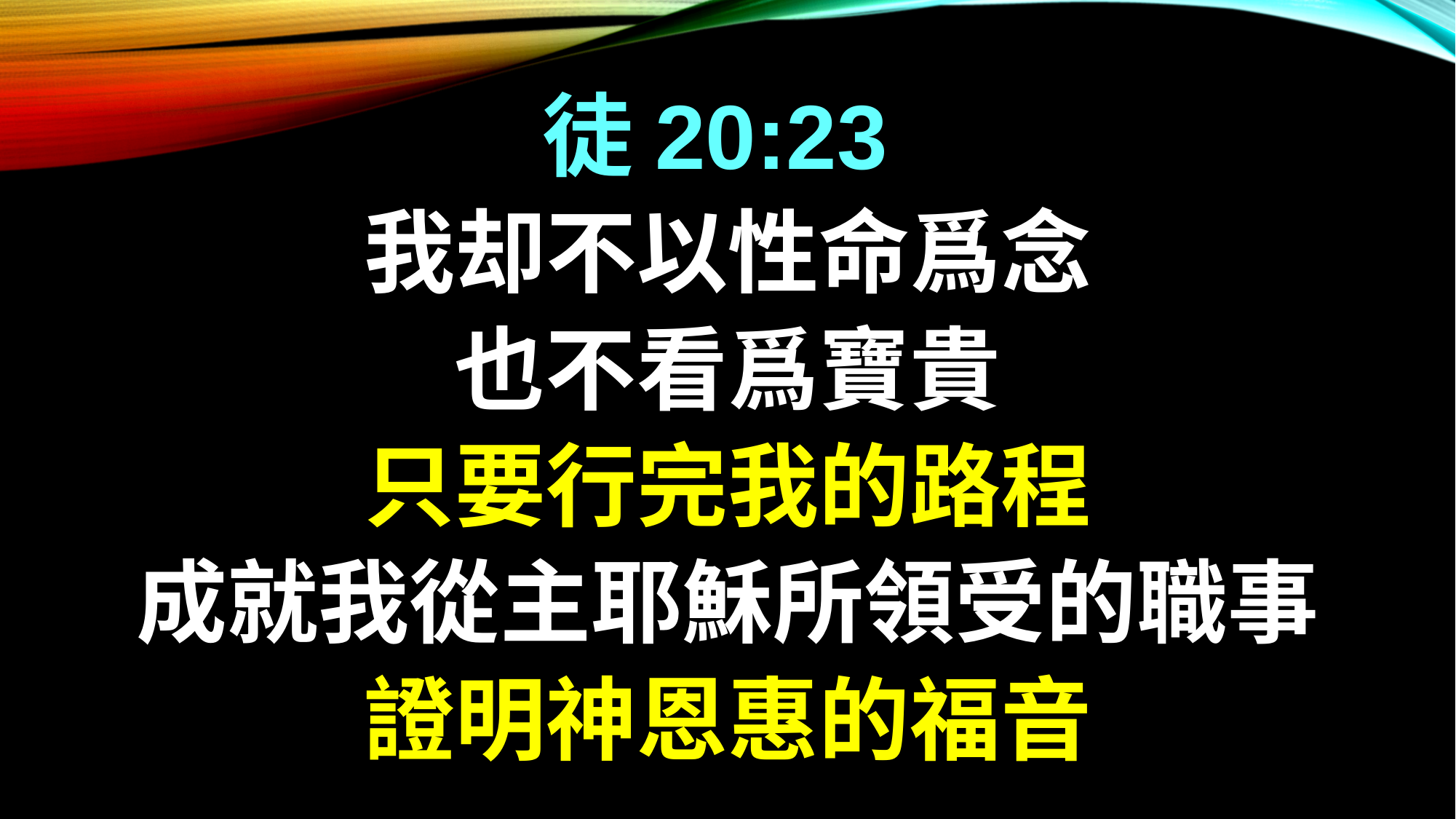

徒20:23
我却不以性命爲念
也不看爲寶貴
只要行完我的路程
成就我從主耶穌所領受的職事
證明神恩惠的福音